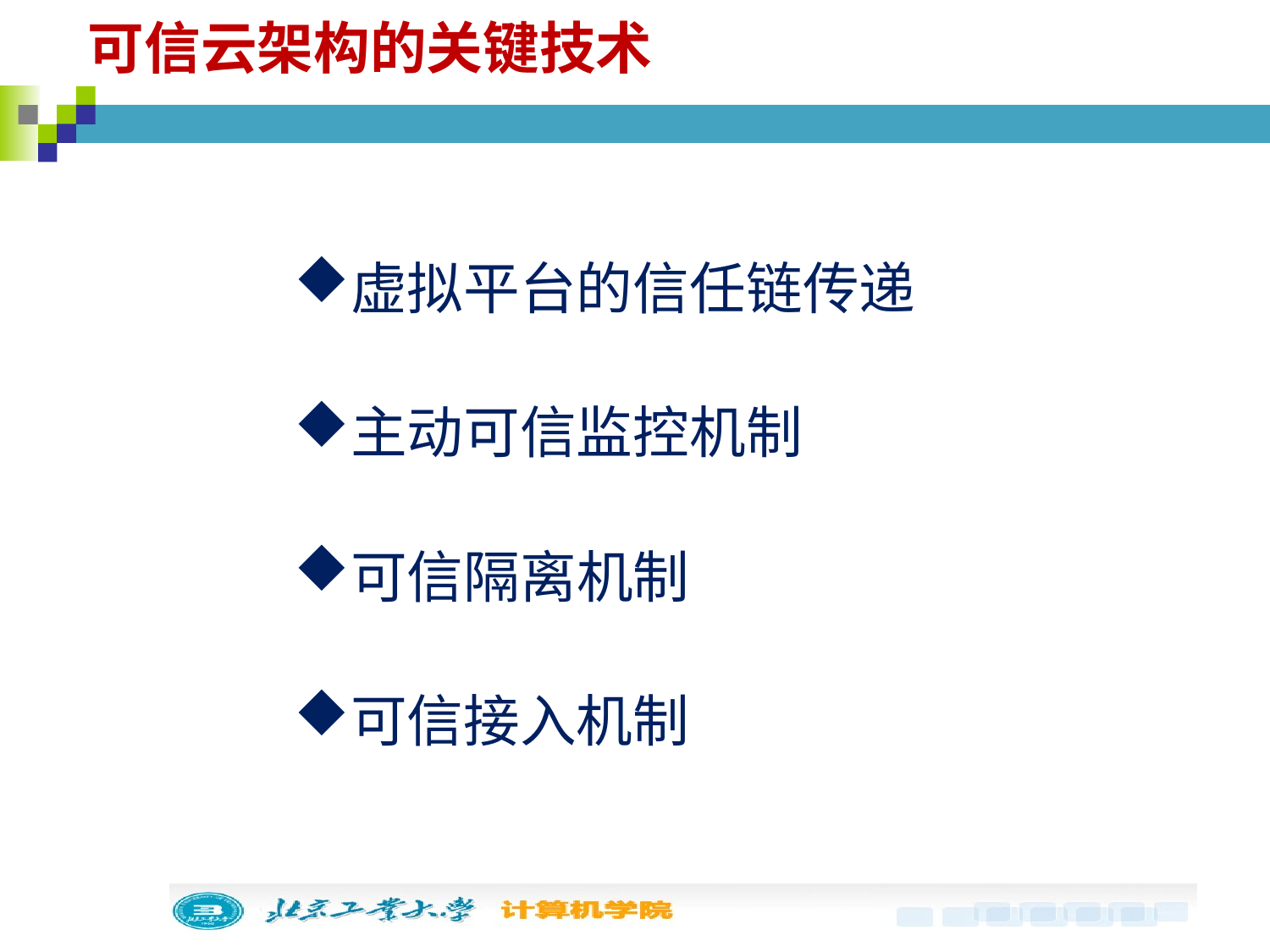

可信云架构的关键技术
虚拟平台的信任链传递

主动可信监控机制

可信隔离机制

可信接入机制